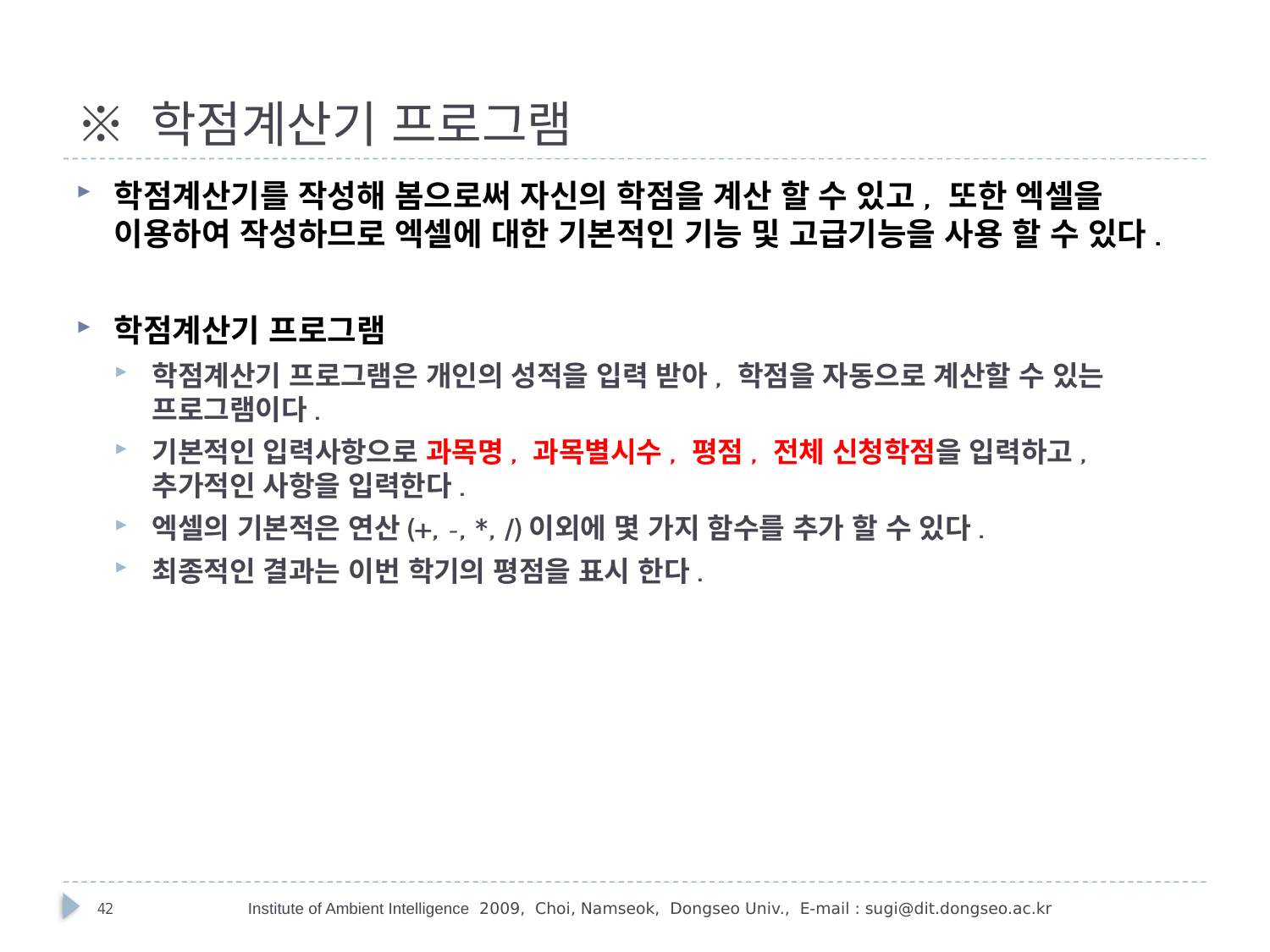

# ※ 학점계산기 프로그램
학점계산기를 작성해 봄으로써 자신의 학점을 계산 할 수 있고, 또한 엑셀을 이용하여 작성하므로 엑셀에 대한 기본적인 기능 및 고급기능을 사용 할 수 있다.

학점계산기 프로그램
학점계산기 프로그램은 개인의 성적을 입력 받아, 학점을 자동으로 계산할 수 있는 프로그램이다.
기본적인 입력사항으로 과목명, 과목별시수, 평점, 전체 신청학점을 입력하고, 추가적인 사항을 입력한다.
엑셀의 기본적은 연산(+, -, *, /)이외에 몇 가지 함수를 추가 할 수 있다.
최종적인 결과는 이번 학기의 평점을 표시 한다.